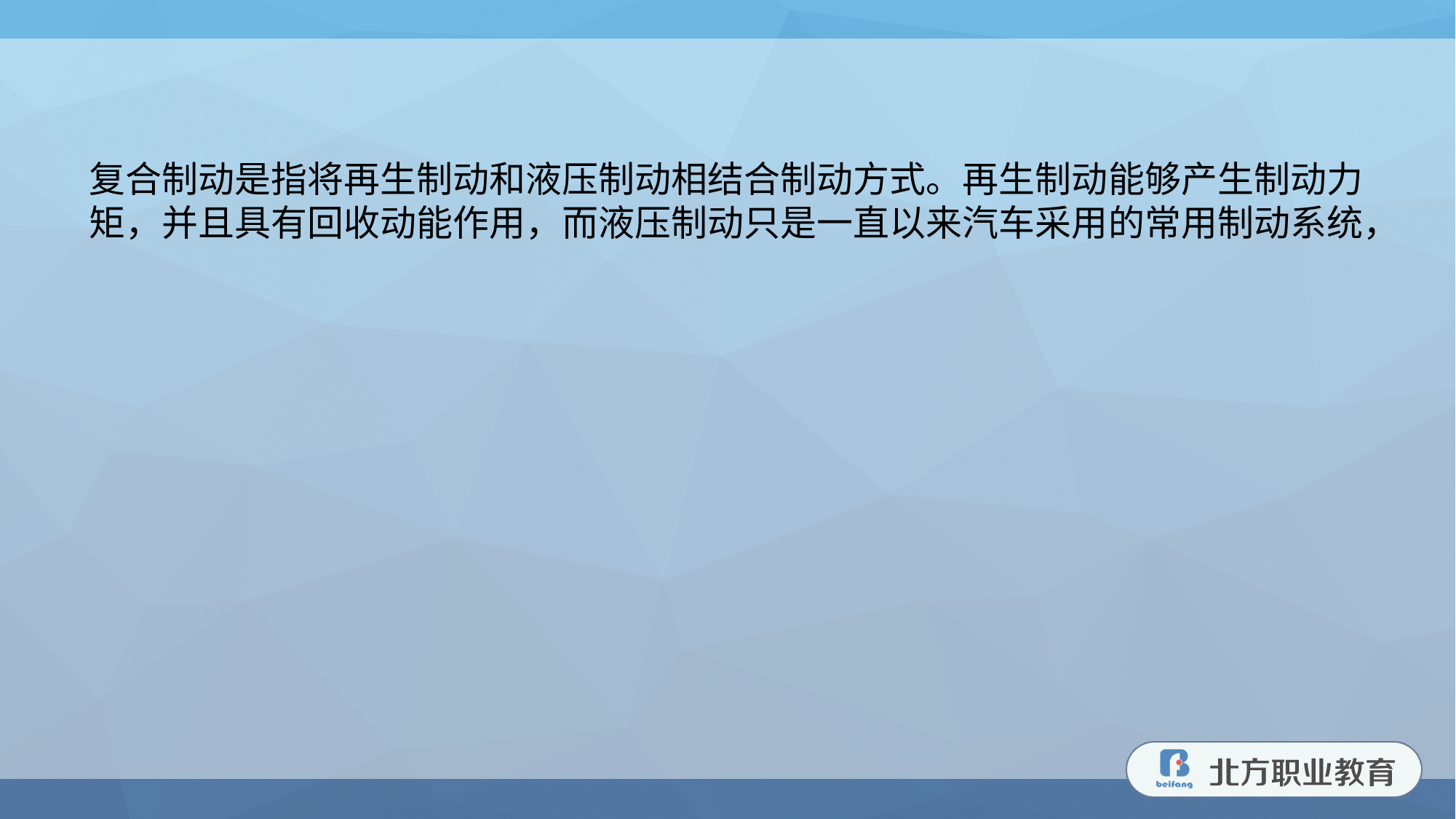

复合制动是指将再生制动和液压制动相结合制动方式。再生制动能够产生制动力矩，并且具有回收动能作用，而液压制动只是一直以来汽车采用的常用制动系统，